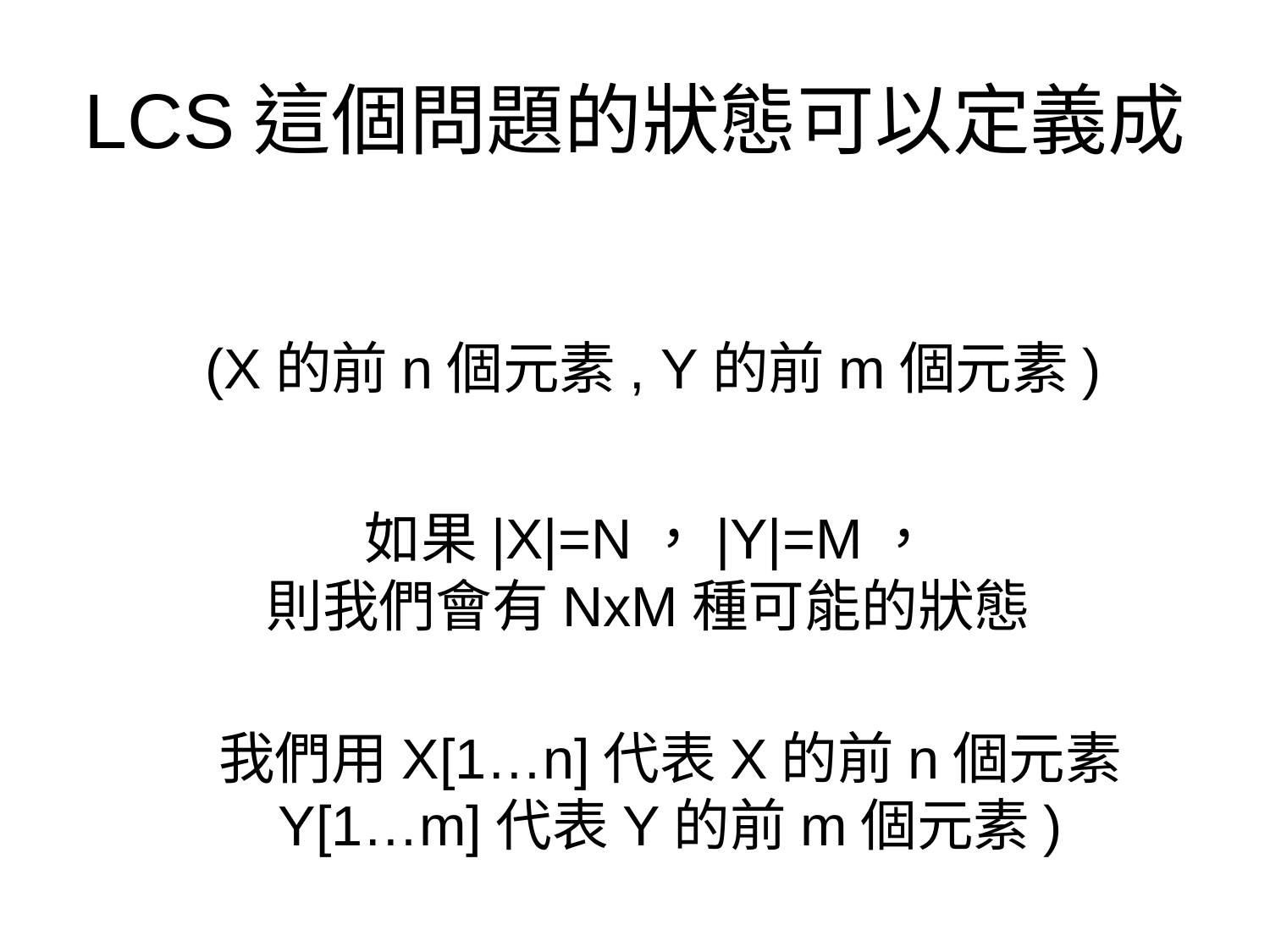

# LCS這個問題的狀態可以定義成
    (X的前n個元素, Y的前m個元素)
如果|X|=N，|Y|=M，
則我們會有NxM種可能的狀態
我們用X[1…n]代表X的前n個元素
Y[1…m]代表Y的前m個元素)